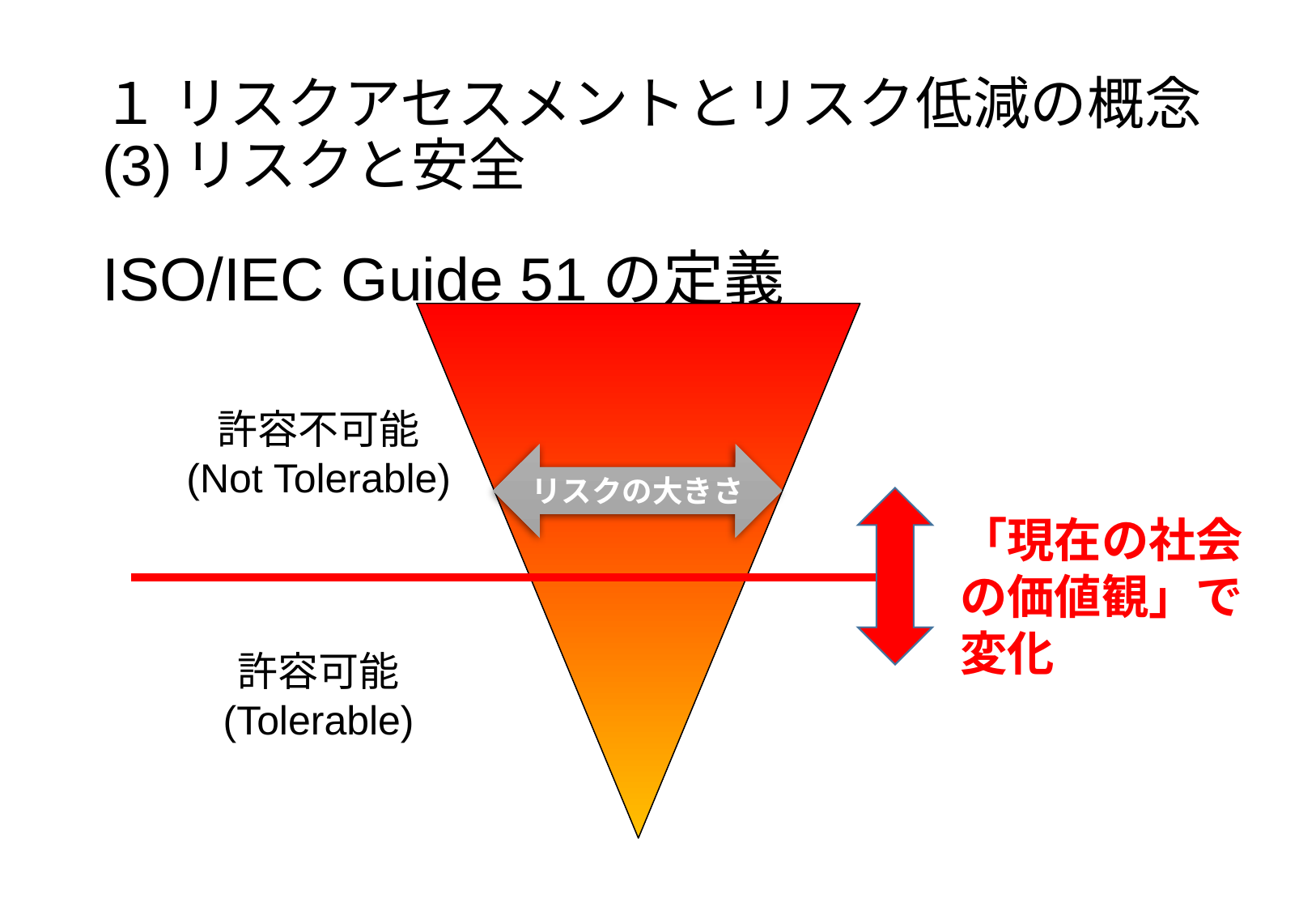

# １ リスクアセスメントとリスク低減の概念 (3)リスクと安全
ISO/IEC Guide 51の定義

許容不可能
(Not Tolerable)
リスクの大きさ

「現在の社会の価値観」で変化
許容可能
(Tolerable)